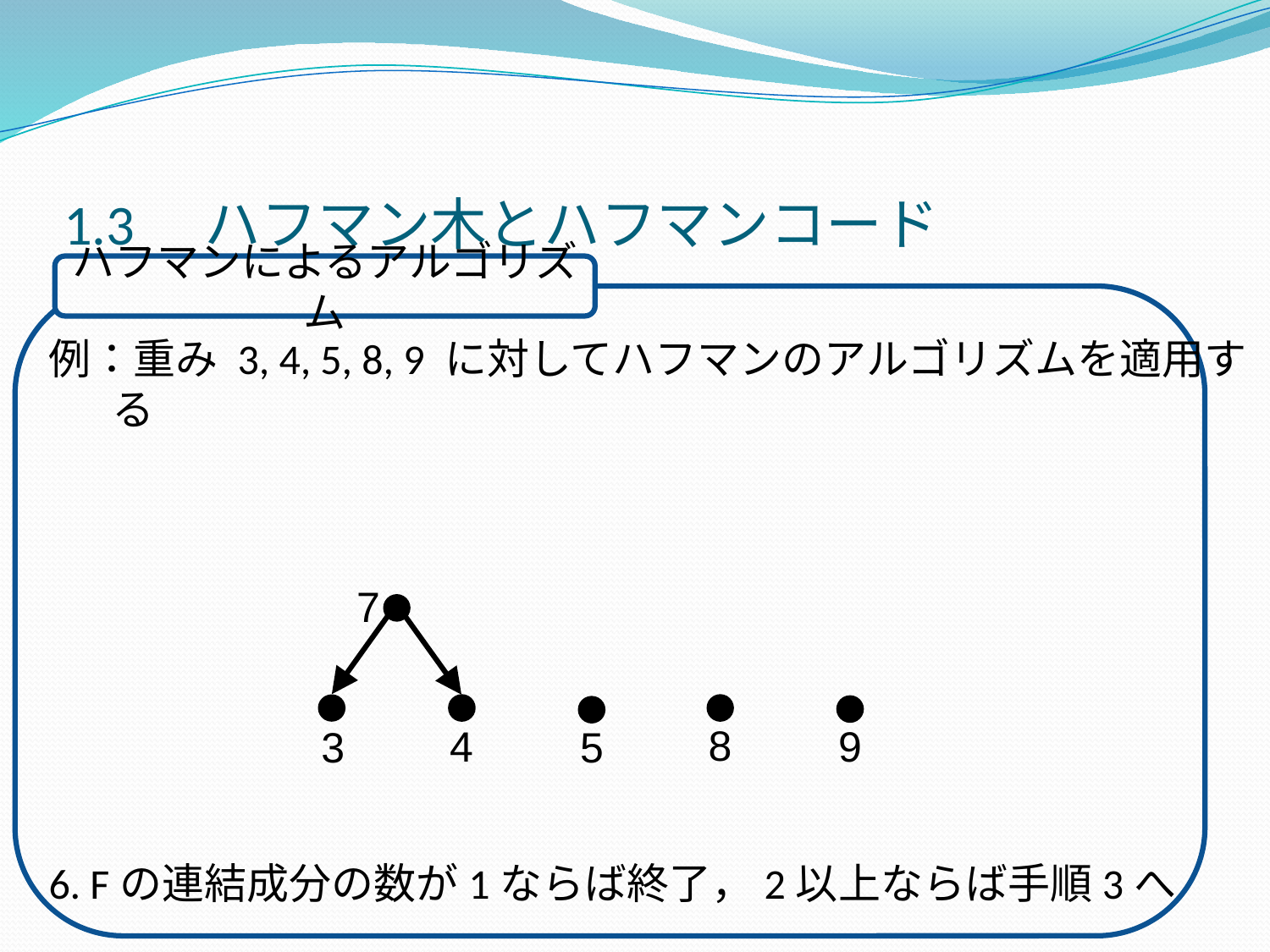

# 1.3　ハフマン木とハフマンコード
ハフマンによるアルゴリズム

例：重み 3, 4, 5, 8, 9 に対してハフマンのアルゴリズムを適用する

6. Fの連結成分の数が1ならば終了，2以上ならば手順3へ
7

8
4
9
5
3